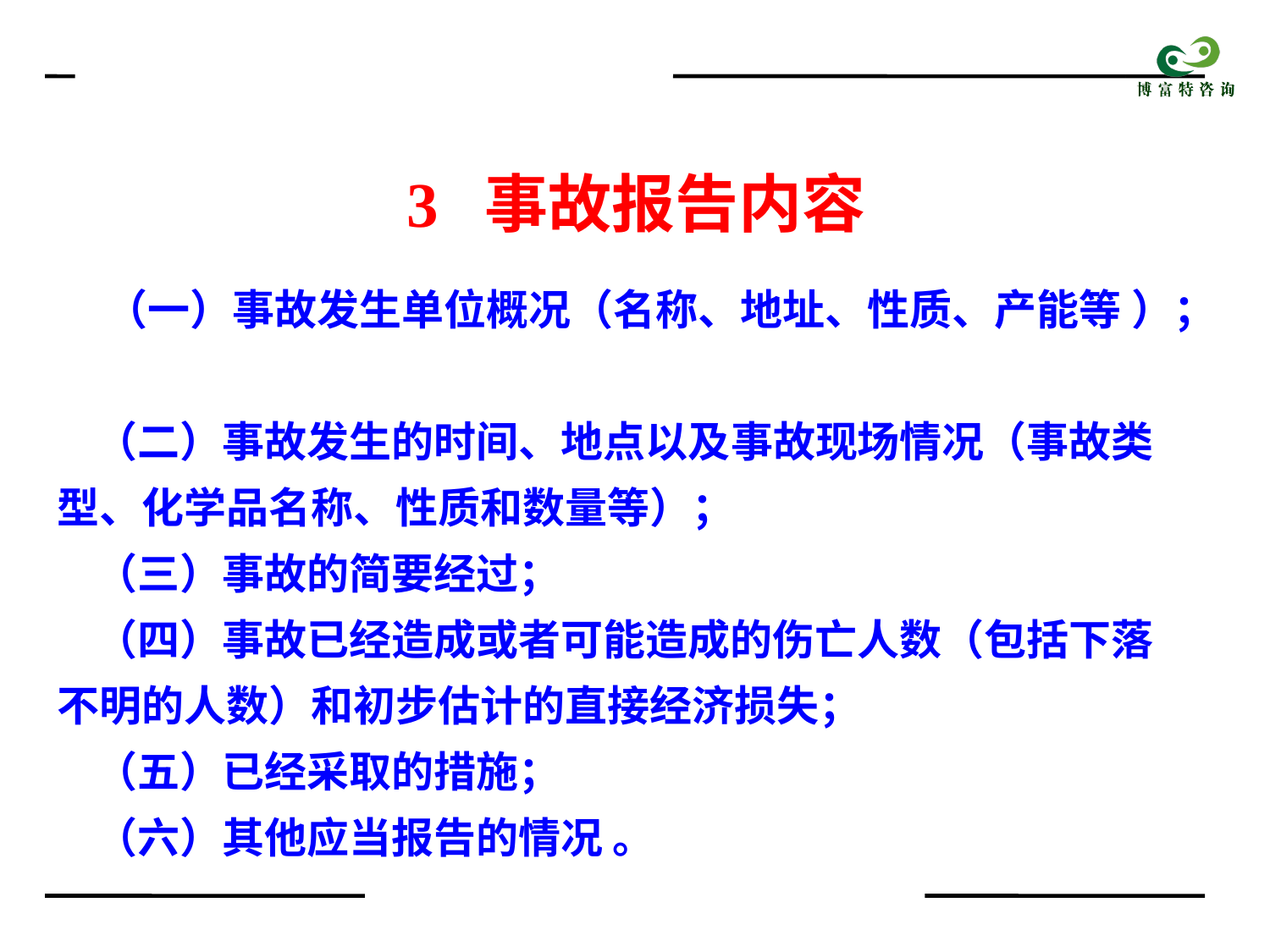

3  事故报告内容
    （一）事故发生单位概况（名称、地址、性质、产能等 ）；
    （二）事故发生的时间、地点以及事故现场情况（事故类型、化学品名称、性质和数量等）；
    （三）事故的简要经过；
    （四）事故已经造成或者可能造成的伤亡人数（包括下落不明的人数）和初步估计的直接经济损失；
    （五）已经采取的措施；
    （六）其他应当报告的情况 。